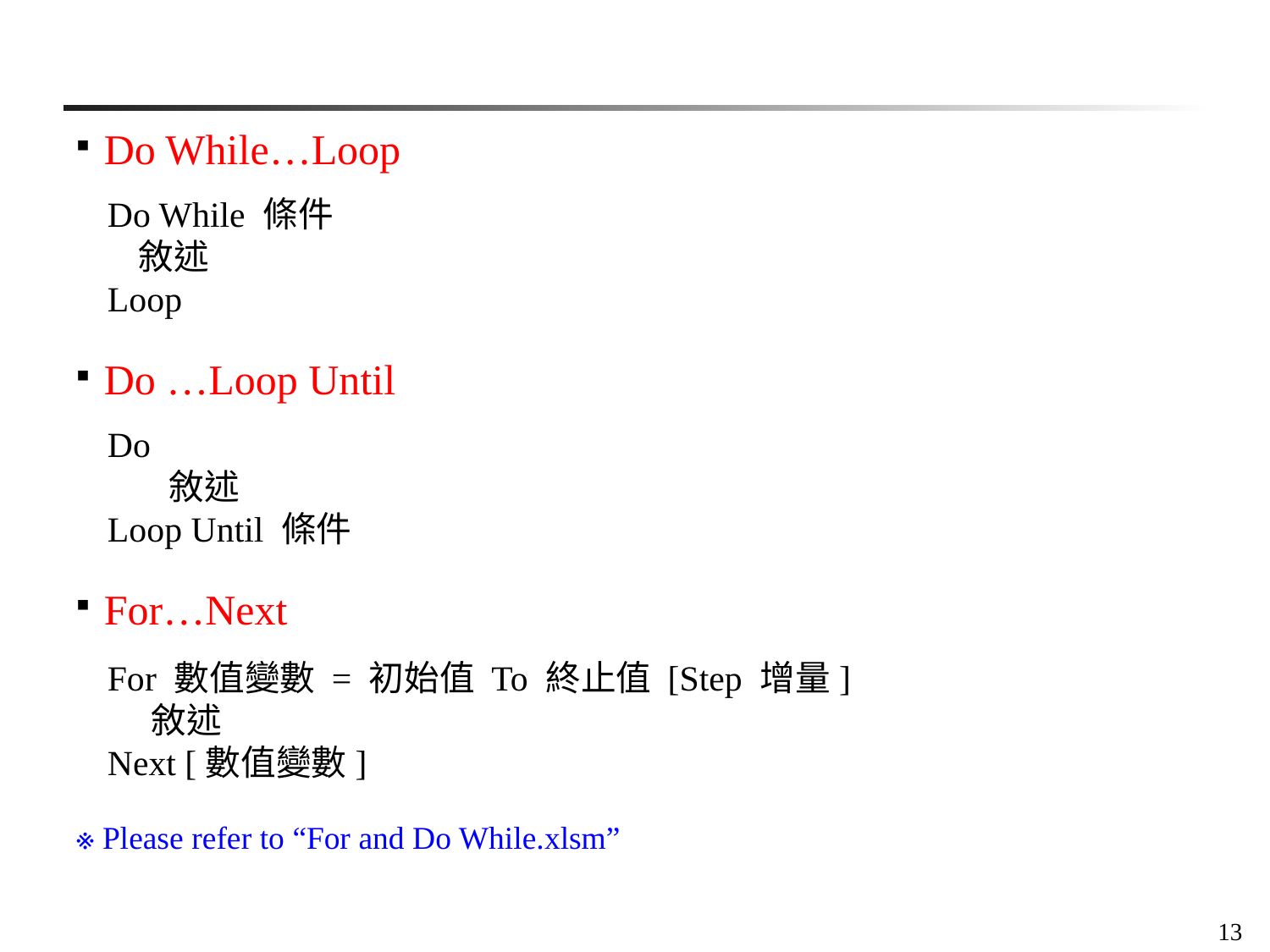

Do While…Loop
Do While 條件
    敘述
Loop
Do …Loop Until
Do
      敘述
Loop Until 條件
For…Next
For 數值變數 = 初始值 To 終止值 [Step 增量]
    敘述
Next [數值變數]
※ Please refer to “For and Do While.xlsm”
13